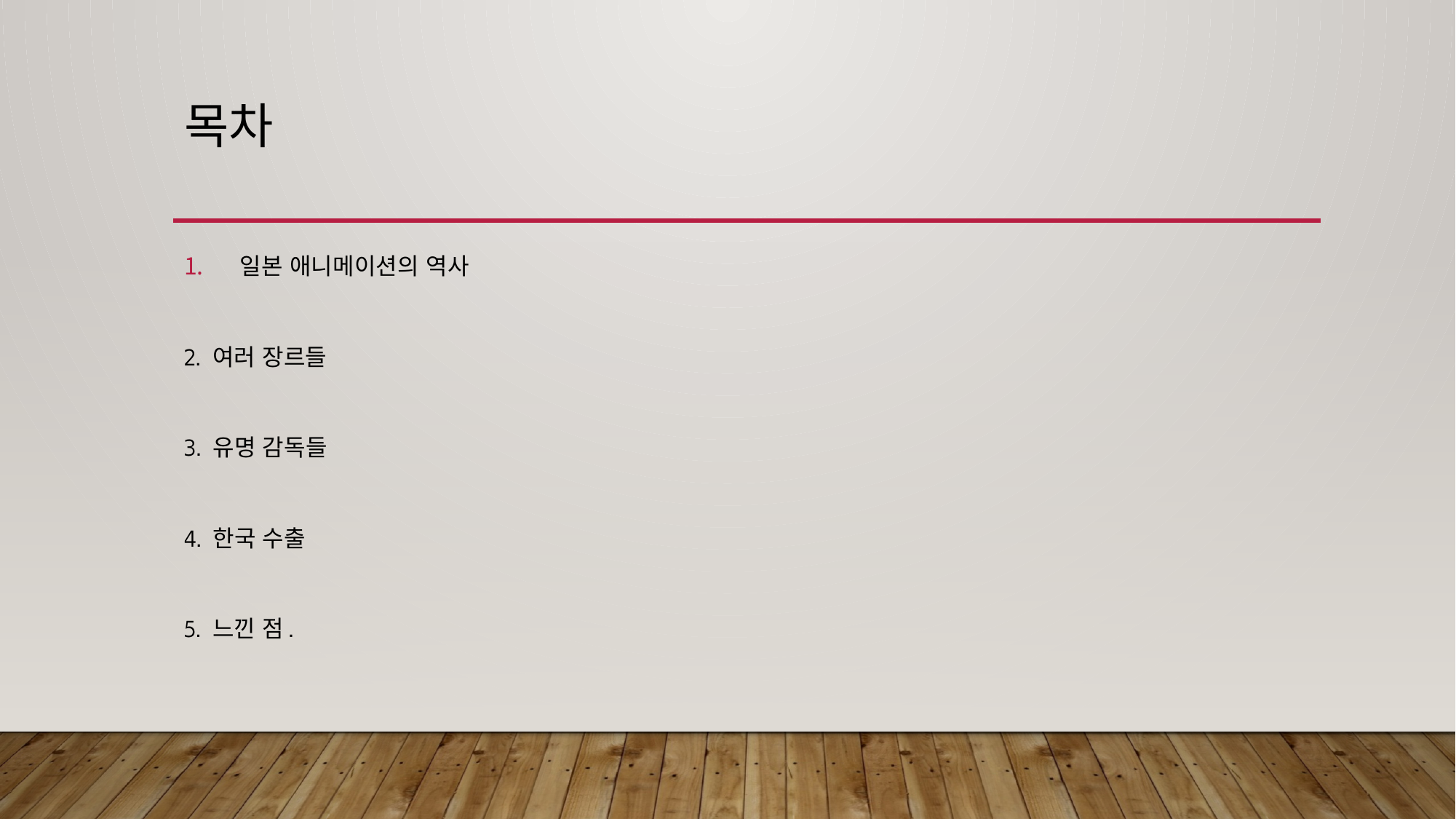

# 목차
일본 애니메이션의 역사

2. 여러 장르들

3. 유명 감독들

4. 한국 수출

5. 느낀 점.